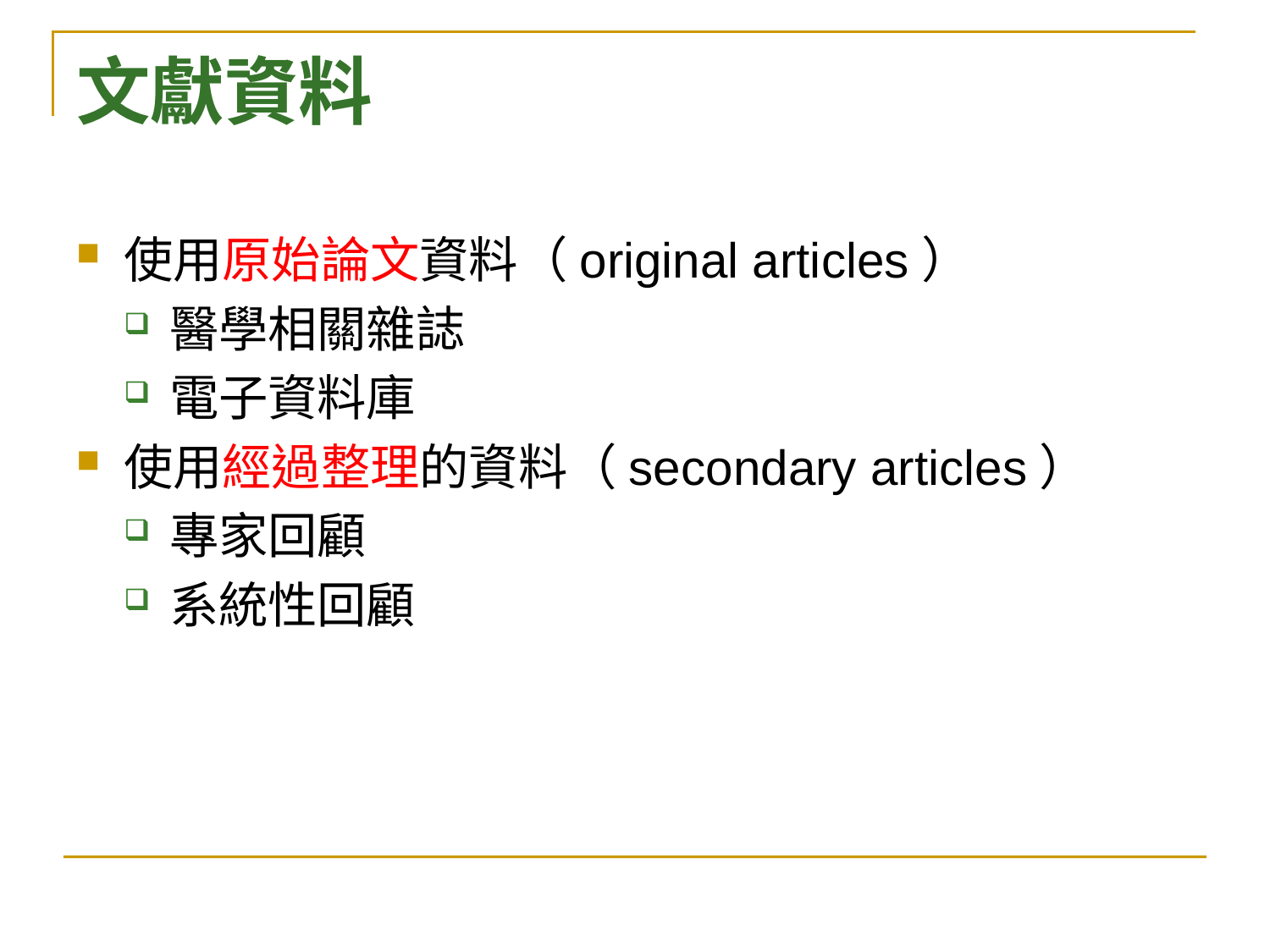

# 文獻資料
使用原始論文資料（original articles）
醫學相關雜誌
電子資料庫
使用經過整理的資料（secondary articles）
專家回顧
系統性回顧